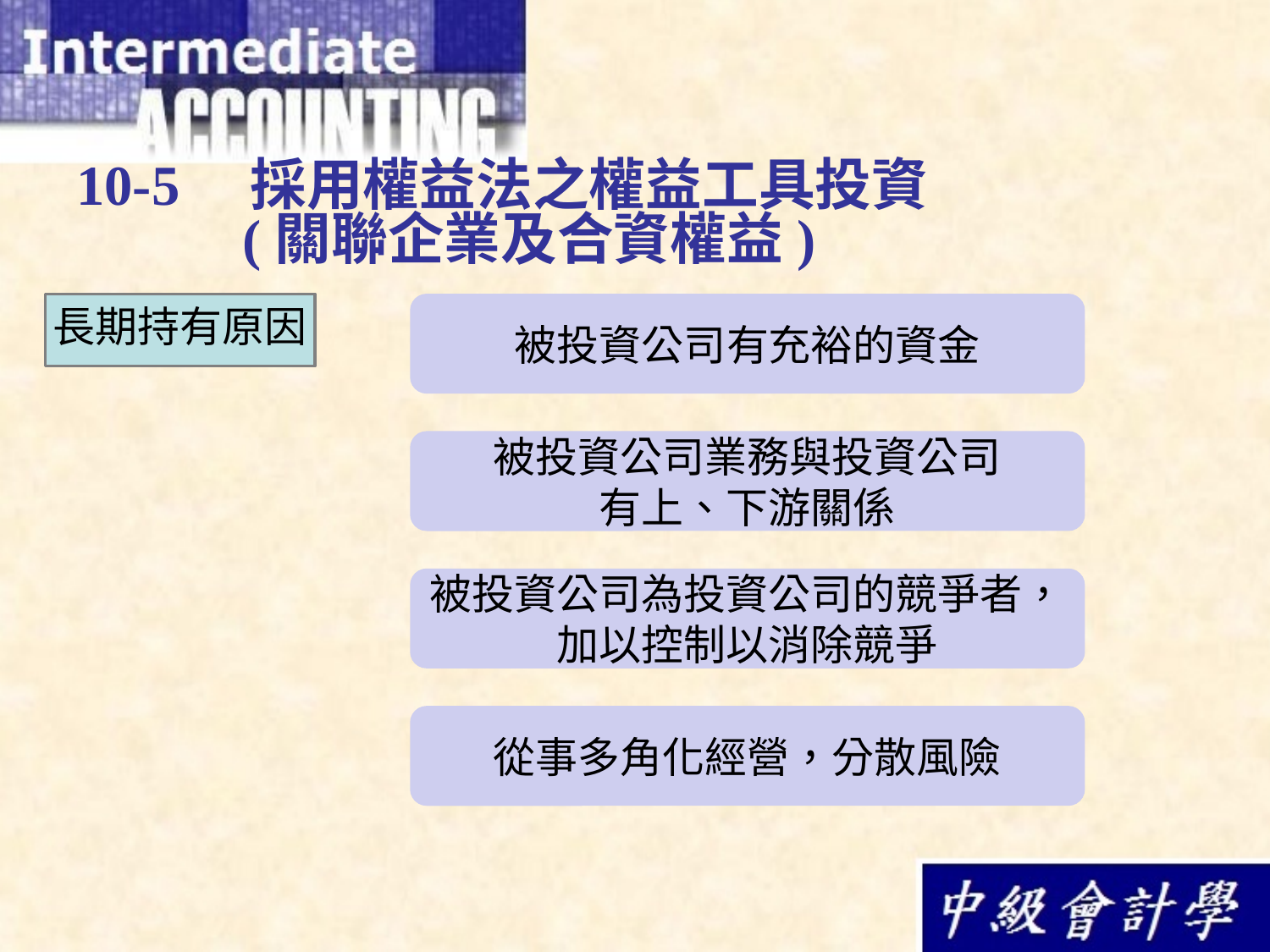

# 10-5　採用權益法之權益工具投資 (關聯企業及合資權益)
長期持有原因
被投資公司有充裕的資金
被投資公司業務與投資公司
有上、下游關係
被投資公司為投資公司的競爭者，
加以控制以消除競爭
從事多角化經營，分散風險